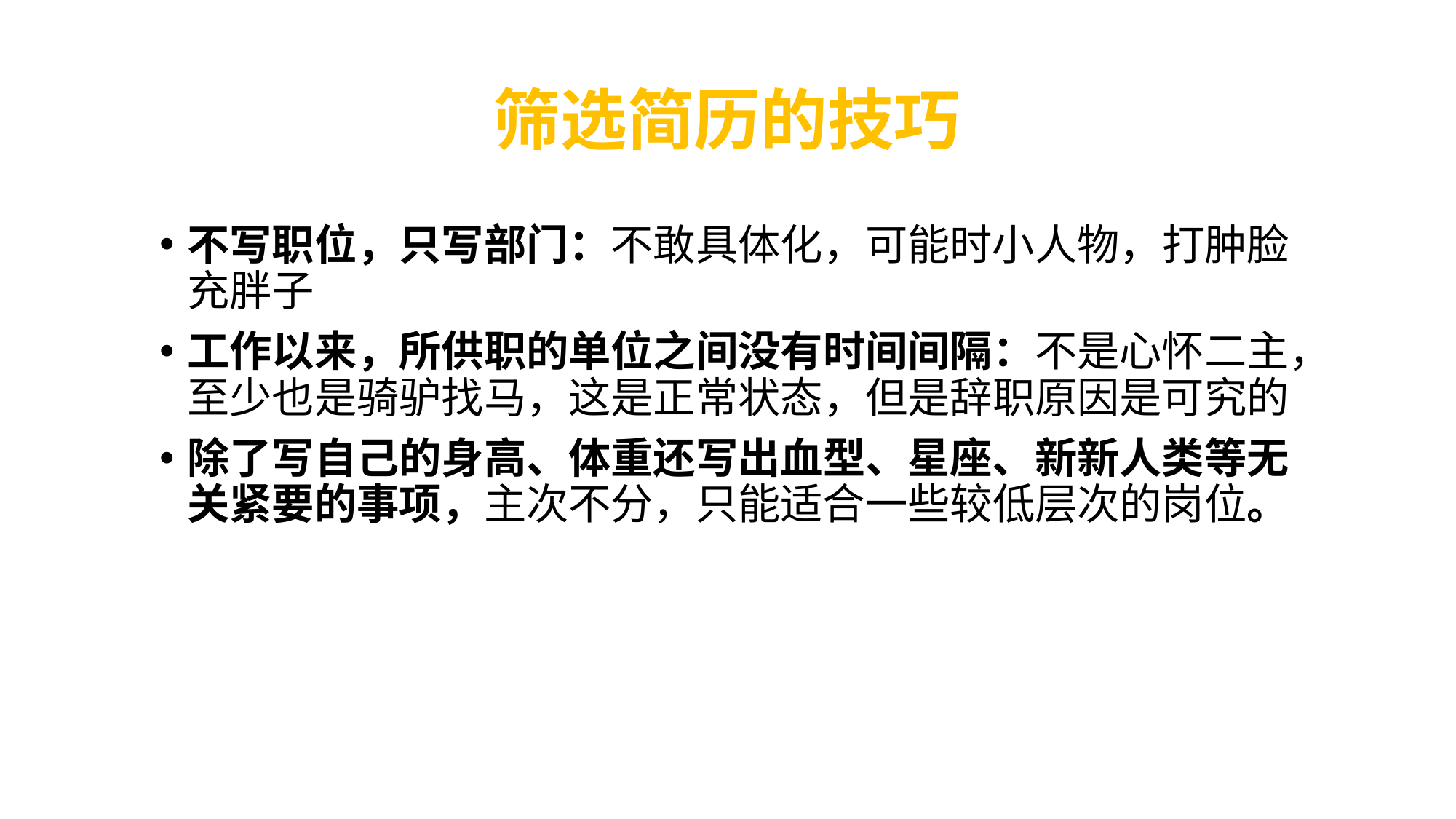

# 筛选简历的技巧
不写职位，只写部门：不敢具体化，可能时小人物，打肿脸充胖子
工作以来，所供职的单位之间没有时间间隔：不是心怀二主，至少也是骑驴找马，这是正常状态，但是辞职原因是可究的
除了写自己的身高、体重还写出血型、星座、新新人类等无关紧要的事项，主次不分，只能适合一些较低层次的岗位。